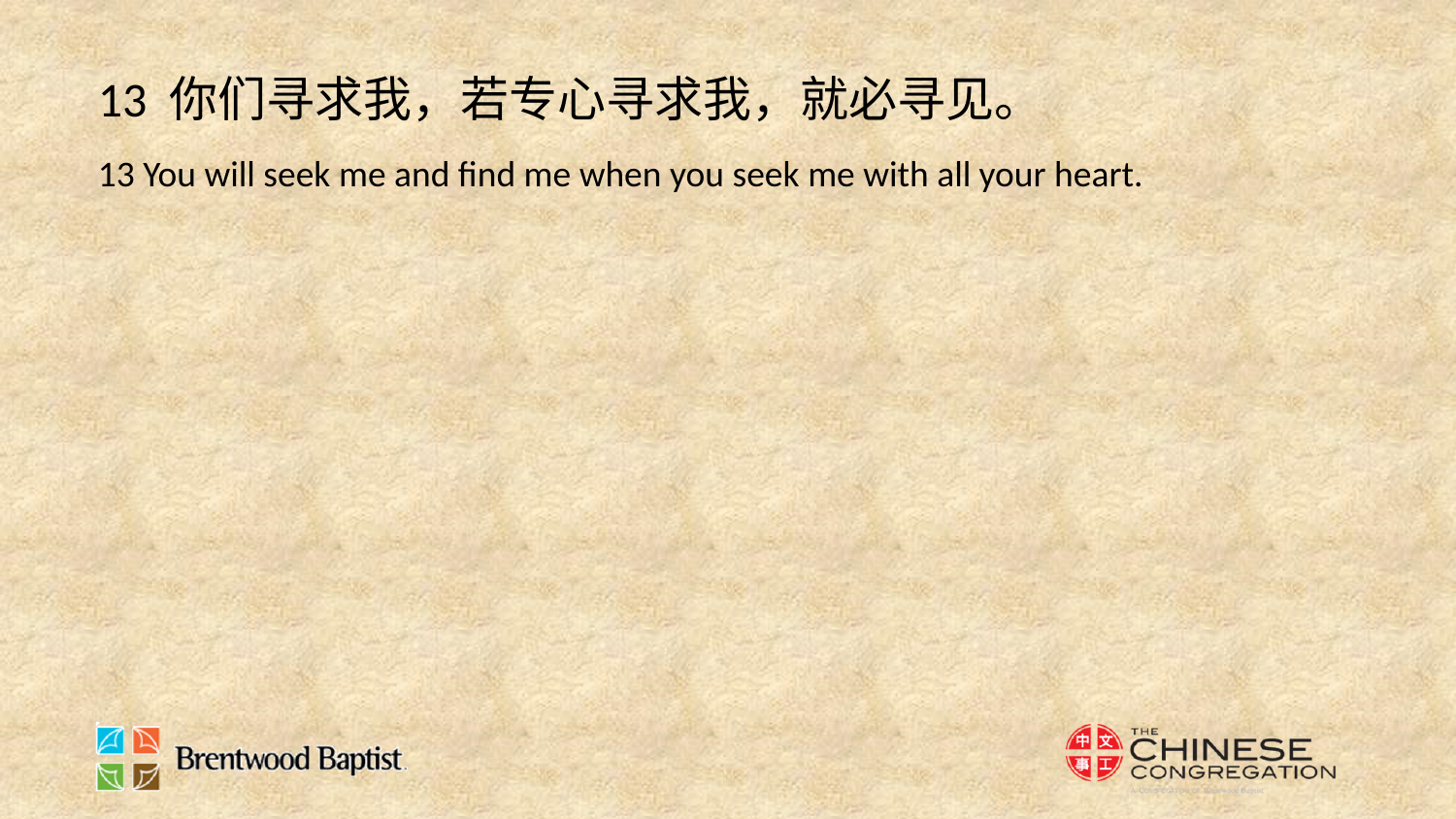

13 你们寻求我，若专心寻求我，就必寻见。

13 You will seek me and find me when you seek me with all your heart.